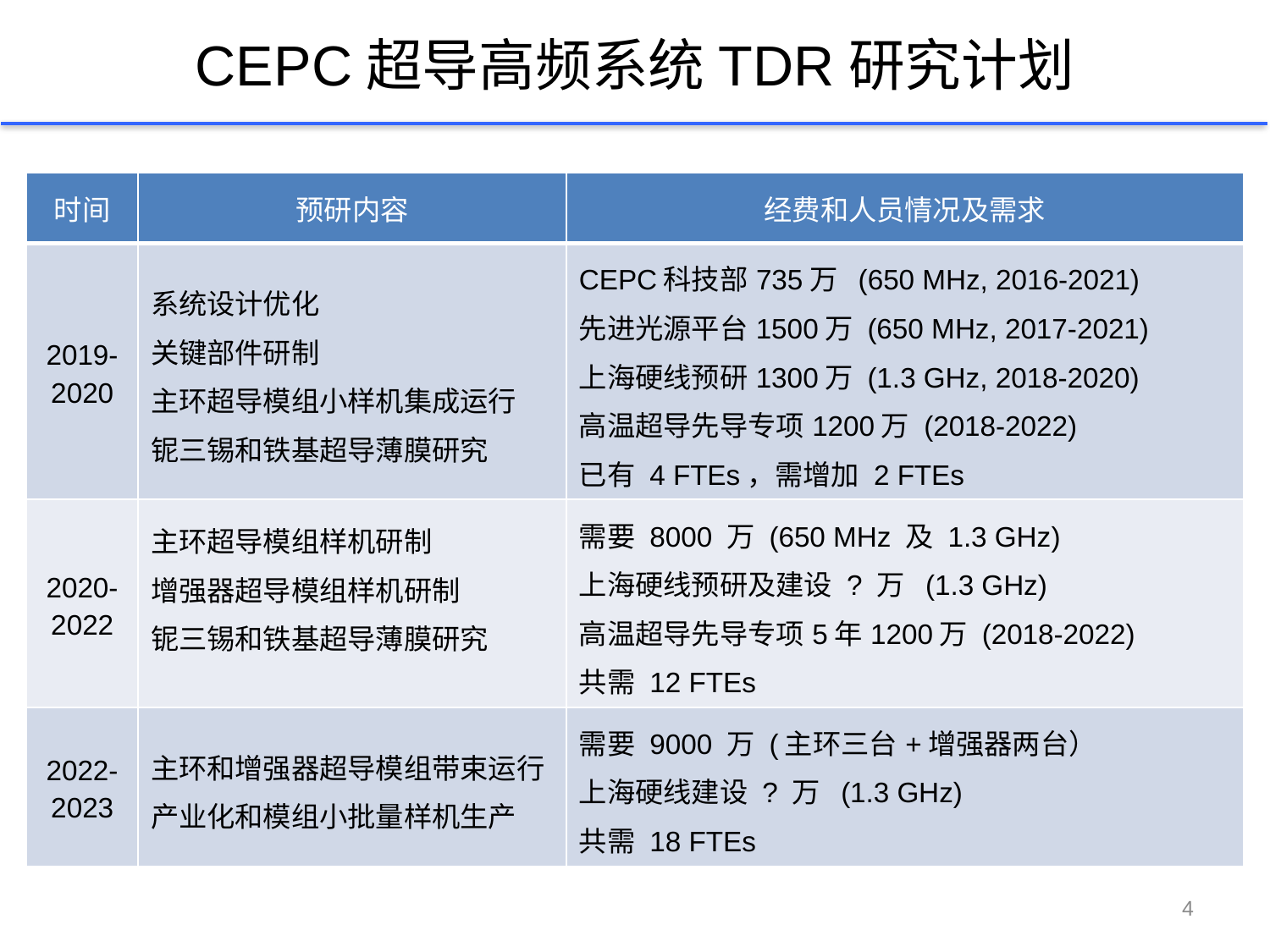

# CEPC超导高频系统TDR研究计划
| 时间 | 预研内容 | 经费和人员情况及需求 |
| --- | --- | --- |
| 2019-2020 | 系统设计优化 关键部件研制 主环超导模组小样机集成运行 铌三锡和铁基超导薄膜研究 | CEPC科技部735万 (650 MHz, 2016-2021) 先进光源平台1500万 (650 MHz, 2017-2021) 上海硬线预研1300万 (1.3 GHz, 2018-2020) 高温超导先导专项1200万 (2018-2022) 已有 4 FTEs，需增加 2 FTEs |
| 2020-2022 | 主环超导模组样机研制 增强器超导模组样机研制 铌三锡和铁基超导薄膜研究 | 需要 8000 万 (650 MHz 及 1.3 GHz) 上海硬线预研及建设 ? 万 (1.3 GHz) 高温超导先导专项5年1200万 (2018-2022) 共需 12 FTEs |
| 2022-2023 | 主环和增强器超导模组带束运行 产业化和模组小批量样机生产 | 需要 9000 万 (主环三台+增强器两台） 上海硬线建设 ? 万 (1.3 GHz) 共需 18 FTEs |
4